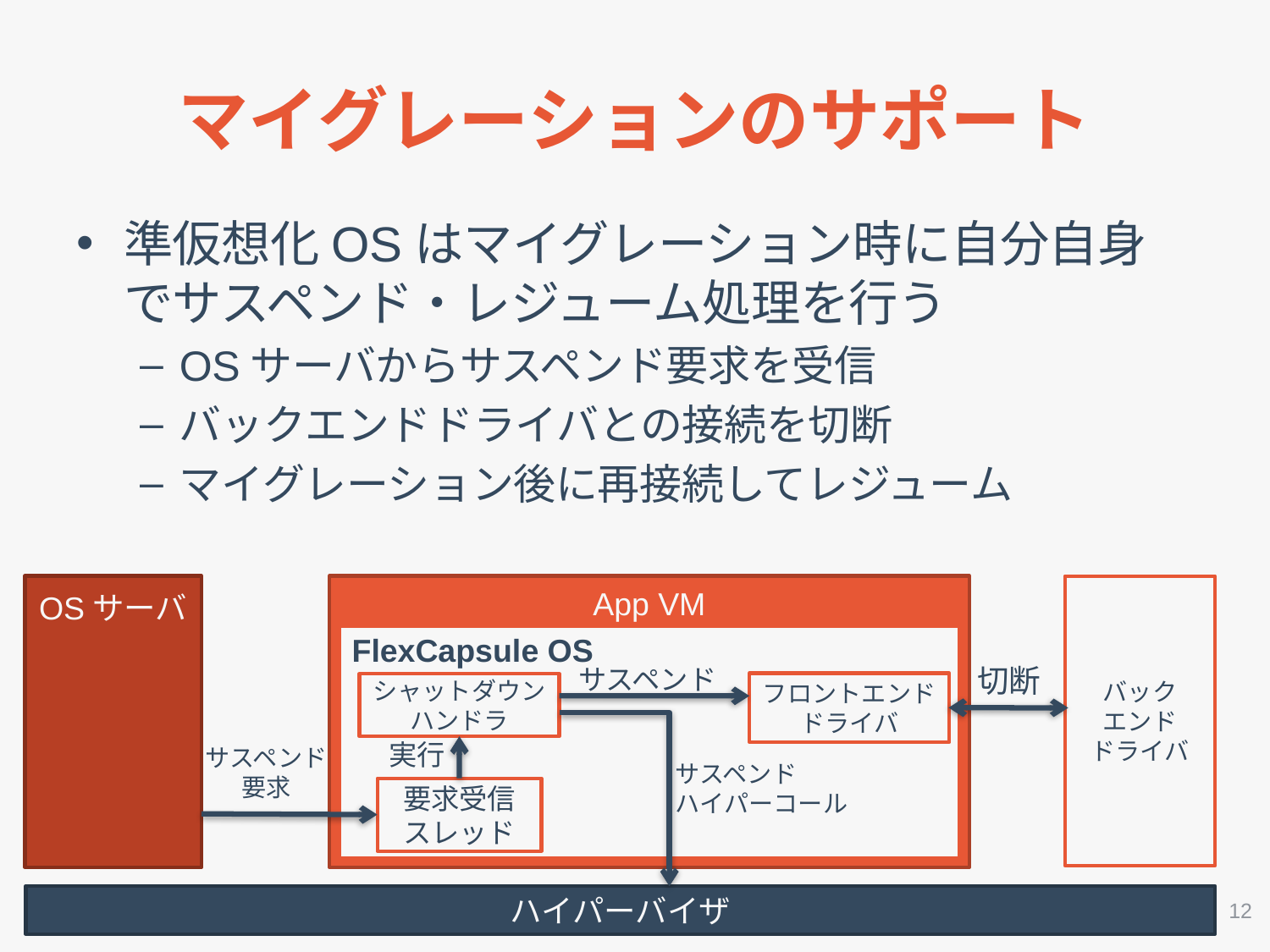

# マイグレーションのサポート
準仮想化OSはマイグレーション時に自分自身でサスペンド・レジューム処理を行う
OSサーバからサスペンド要求を受信
バックエンドドライバとの接続を切断
マイグレーション後に再接続してレジューム
OSサーバ

App VM

バック
エンド
ドライバ
FlexCapsule OS

切断
サスペンド
フロントエンド
ドライバ
シャットダウン
ハンドラ
実行
サスペンド
要求
サスペンド
ハイパーコール
要求受信スレッド
12
ハイパーバイザ